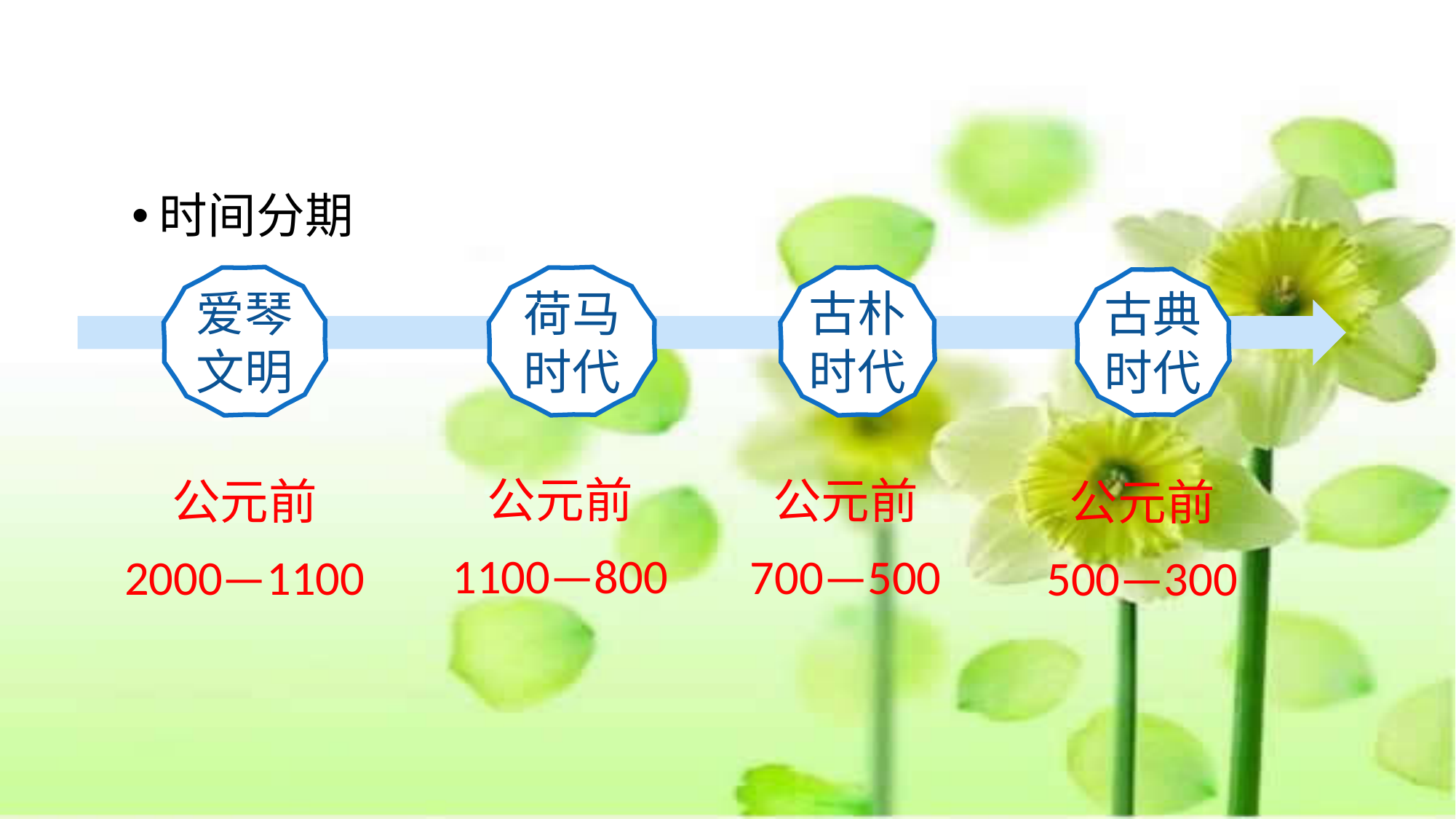

时间分期

爱琴
文明
公元前
2000—1100
荷马
时代
公元前
1100—800
古朴
时代
公元前
700—500
古典
时代
公元前
500—300